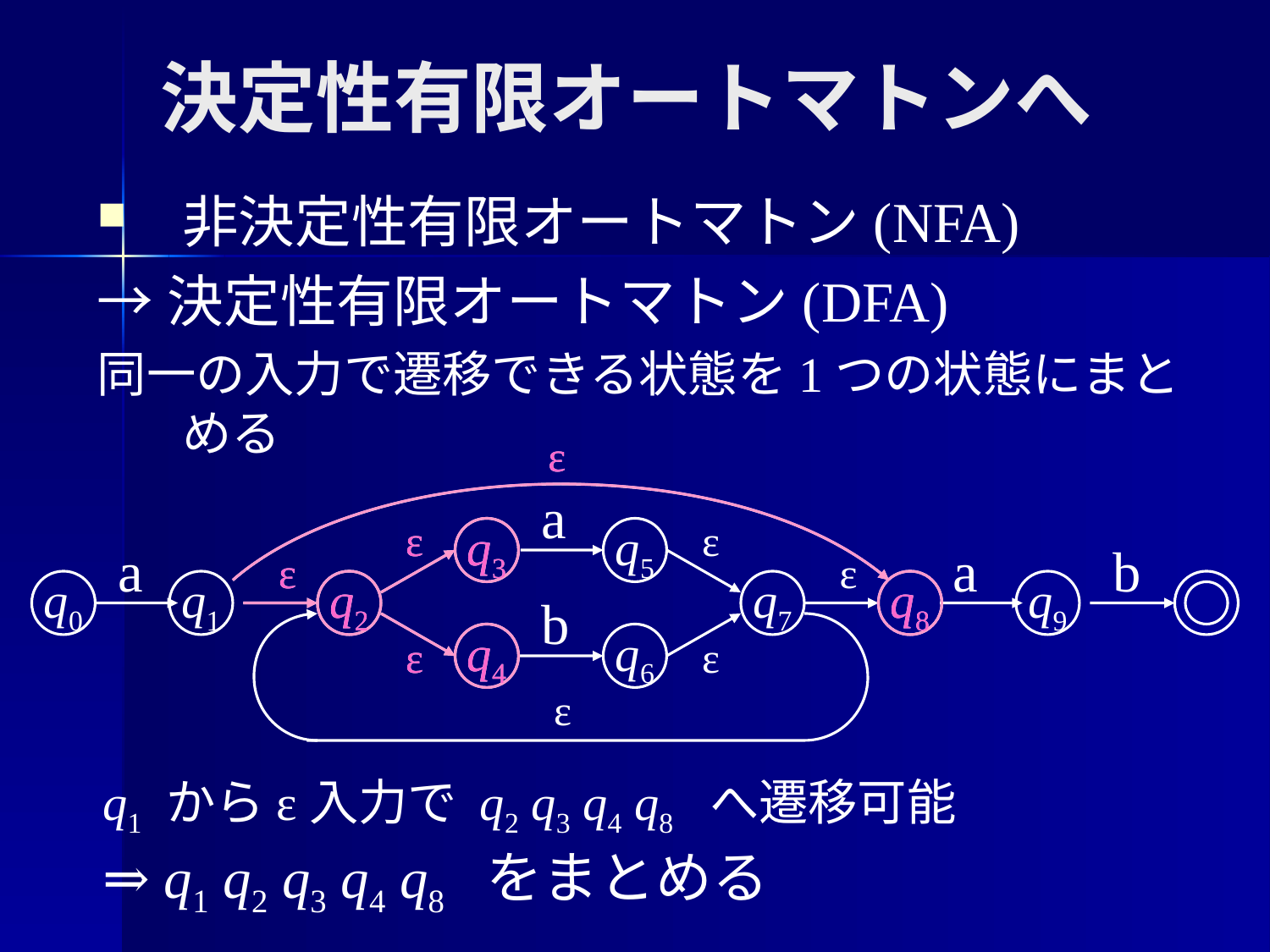

# 決定性有限オートマトンへ
非決定性有限オートマトン(NFA)
→決定性有限オートマトン(DFA)
同一の入力で遷移できる状態を1つの状態にまとめる
ε

ε

q8
a
ε
ε
q3

ε
q3
q5
a
a
b
ε
q2

ε
ε

q0
q1
q2
q7
q8
q9

b

ε

ε
q4

ε
q4
q6
ε

q1 からε入力で q2 q3 q4 q8  へ遷移可能
⇒ q1 q2 q3 q4 q8  をまとめる